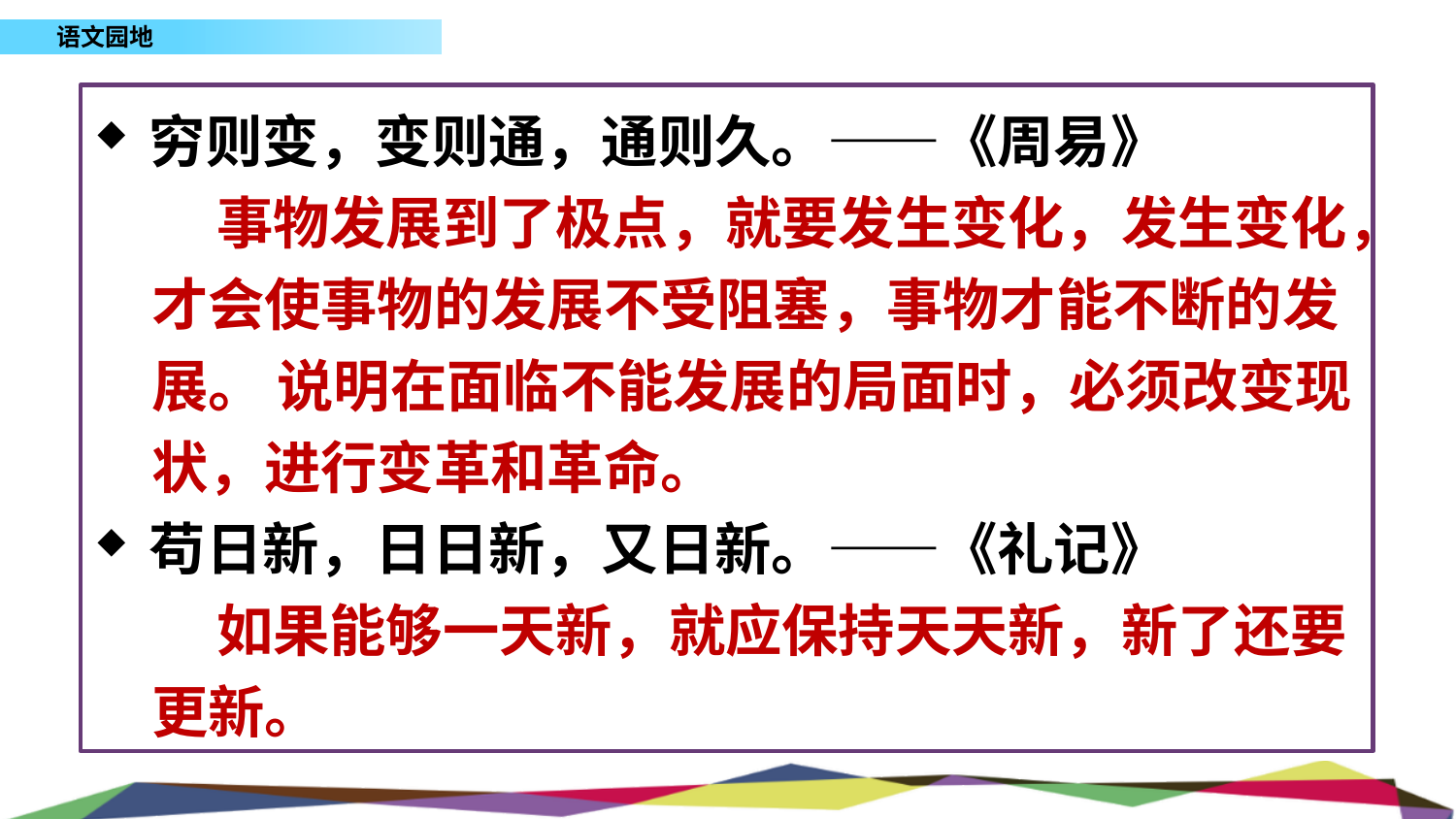

穷则变，变则通，通则久。——《周易》
    事物发展到了极点，就要发生变化，发生变化，才会使事物的发展不受阻塞，事物才能不断的发展。 说明在面临不能发展的局面时，必须改变现状，进行变革和革命。
苟日新，日日新，又日新。——《礼记》
    如果能够一天新，就应保持天天新，新了还要更新。